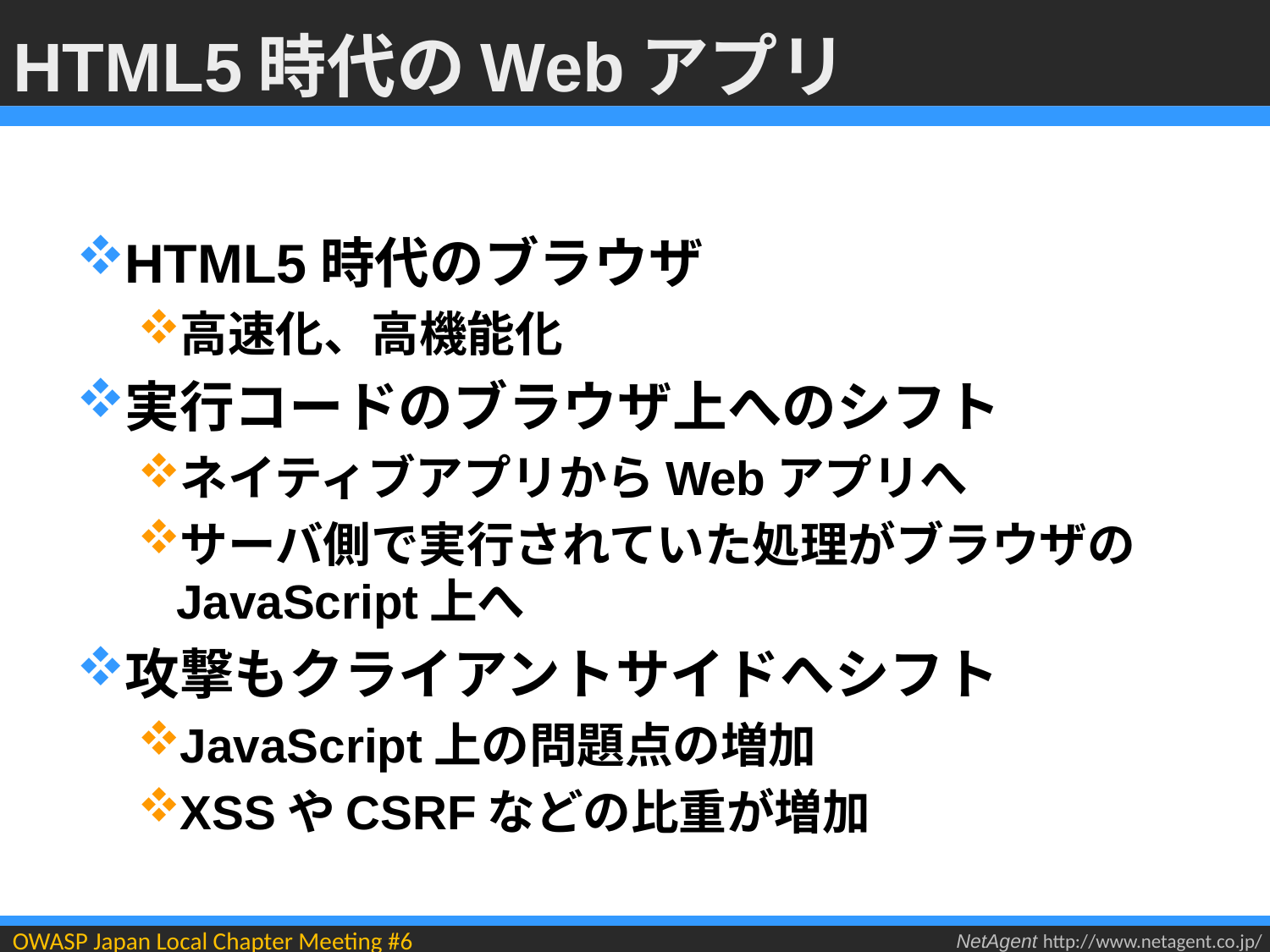

# HTML5時代のWebアプリ
HTML5時代のブラウザ
高速化、高機能化
実行コードのブラウザ上へのシフト
ネイティブアプリからWebアプリへ
サーバ側で実行されていた処理がブラウザのJavaScript上へ
攻撃もクライアントサイドへシフト
JavaScript上の問題点の増加
XSSやCSRFなどの比重が増加